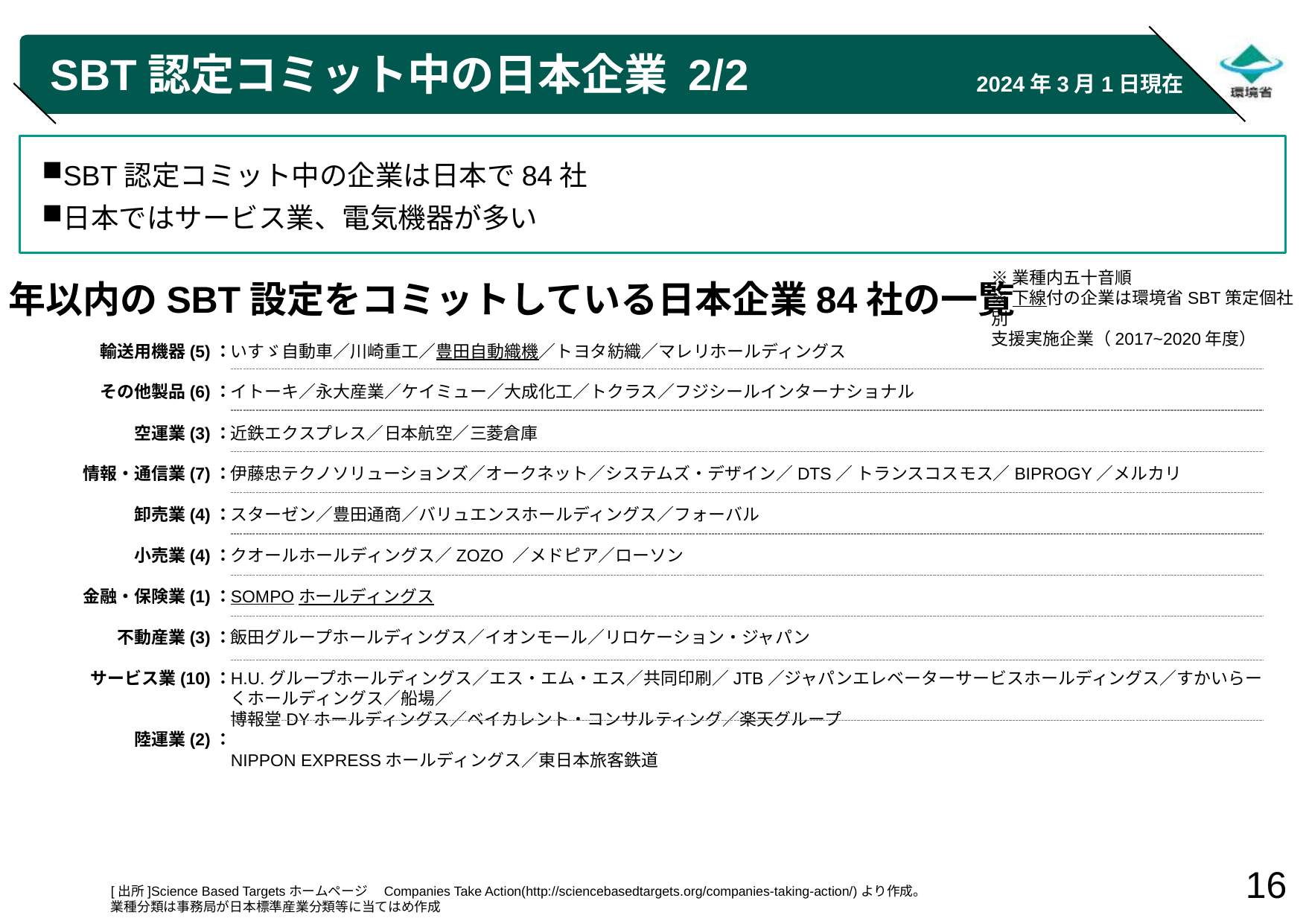

# SBT認定コミット中の日本企業 2/2
2024年3月1日現在
SBT認定コミット中の企業は日本で84社
日本ではサービス業、電気機器が多い
※業種内五十音順
※下線付の企業は環境省SBT策定個社別
支援実施企業（2017~2020年度）
2年以内のSBT設定をコミットしている日本企業84社の一覧
輸送用機器(5)：

その他製品(6)：

空運業(3)：

情報・通信業(7)：

卸売業(4)：

小売業(4)：

金融・保険業(1)：

不動産業(3)：

サービス業(10)：

陸運業(2)：

いすゞ自動車／川崎重工／豊田自動織機／トヨタ紡織／マレリホールディングス

イトーキ／永大産業／ケイミュー／大成化工／トクラス／フジシールインターナショナル

近鉄エクスプレス／日本航空／三菱倉庫

伊藤忠テクノソリューションズ／オークネット／システムズ・デザイン／DTS／ トランスコスモス／BIPROGY／メルカリ

スターゼン／豊田通商／バリュエンスホールディングス／フォーバル

クオールホールディングス／ZOZO ／メドピア／ローソン

SOMPOホールディングス

飯田グループホールディングス／イオンモール／リロケーション・ジャパン

H.U.グループホールディングス／エス・エム・エス／共同印刷／JTB／ジャパンエレベーターサービスホールディングス／すかいらーくホールディングス／船場／
博報堂DYホールディングス／ベイカレント・コンサルティング／楽天グループ

NIPPON EXPRESSホールディングス／東日本旅客鉄道
[出所]Science Based Targetsホームページ　Companies Take Action(http://sciencebasedtargets.org/companies-taking-action/)より作成。
業種分類は事務局が日本標準産業分類等に当てはめ作成